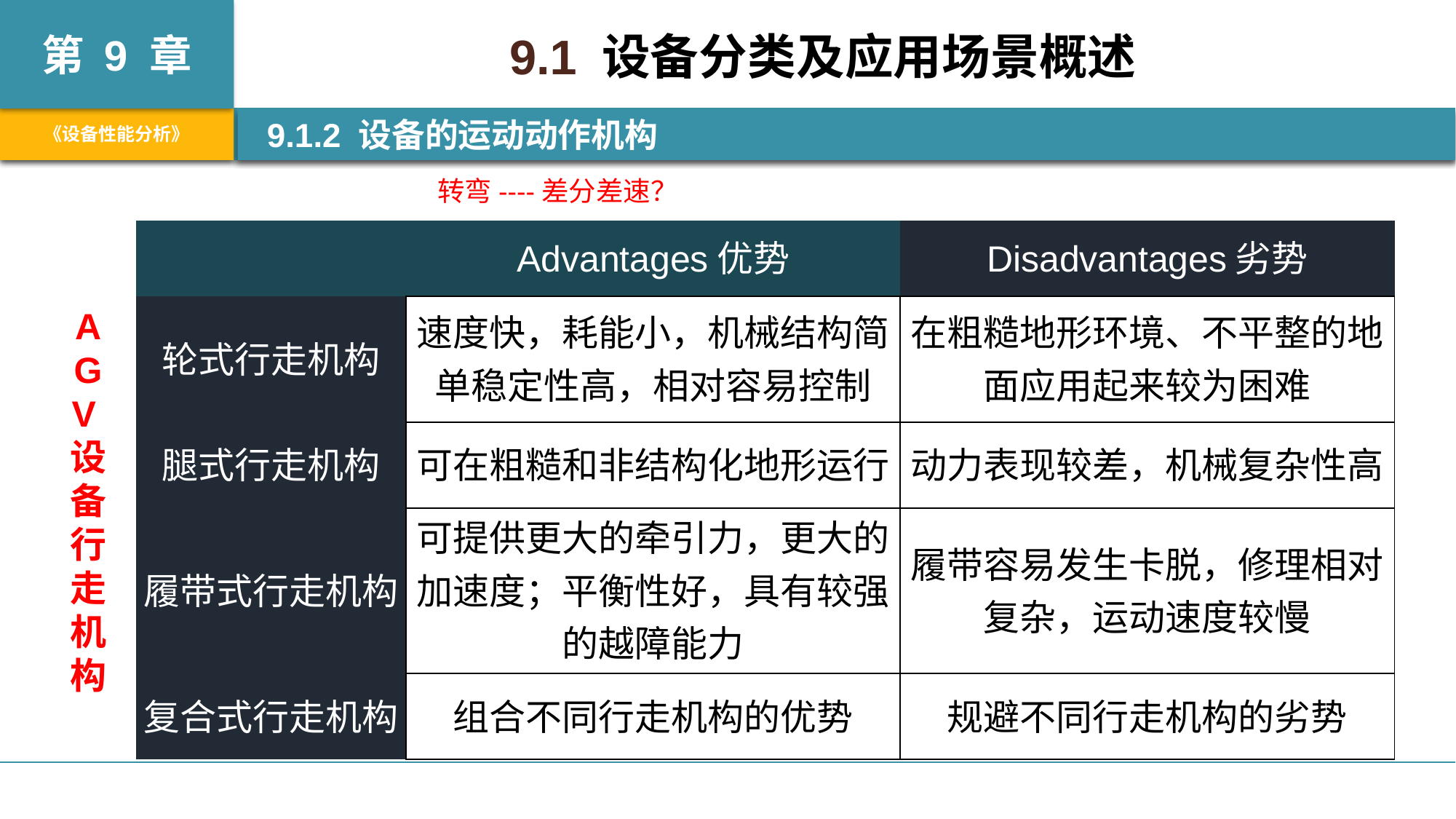

9.1 设备分类及应用场景概述
  9.1.2 设备的运动动作机构
转弯----差分差速？
|  | Advantages优势 | Disadvantages劣势 |
| --- | --- | --- |
| 轮式行走机构 | 速度快，耗能小，机械结构简单稳定性高，相对容易控制 | 在粗糙地形环境、不平整的地面应用起来较为困难 |
| 腿式行走机构 | 可在粗糙和非结构化地形运行 | 动力表现较差，机械复杂性高 |
| 履带式行走机构 | 可提供更大的牵引力，更大的加速度；平衡性好，具有较强的越障能力 | 履带容易发生卡脱，修理相对复杂，运动速度较慢 |
| 复合式行走机构 | 组合不同行走机构的优势 | 规避不同行走机构的劣势 |
AGV设备行走机构